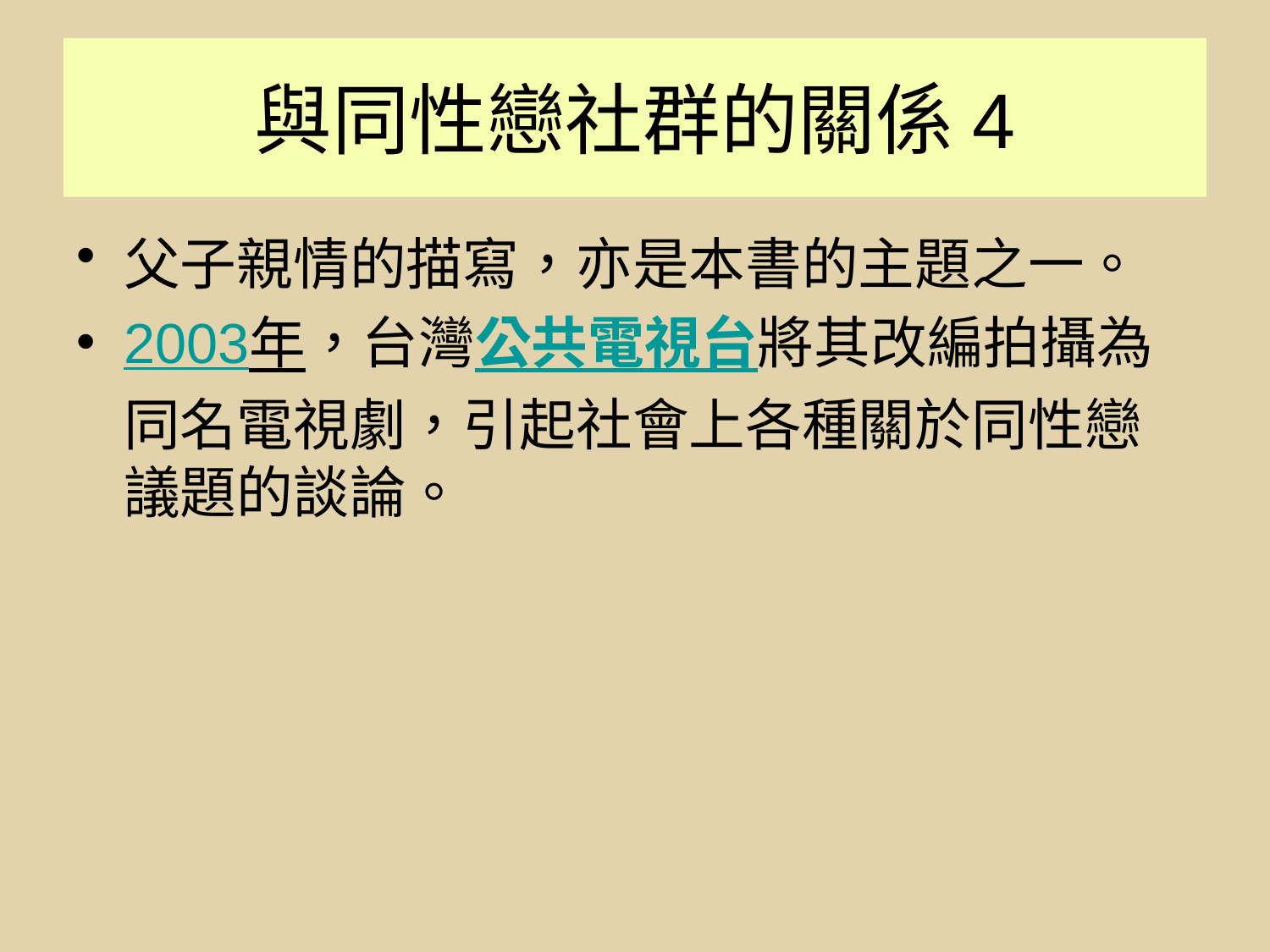

# 與同性戀社群的關係4
父子親情的描寫，亦是本書的主題之一。
2003年，台灣公共電視台將其改編拍攝為同名電視劇，引起社會上各種關於同性戀議題的談論。